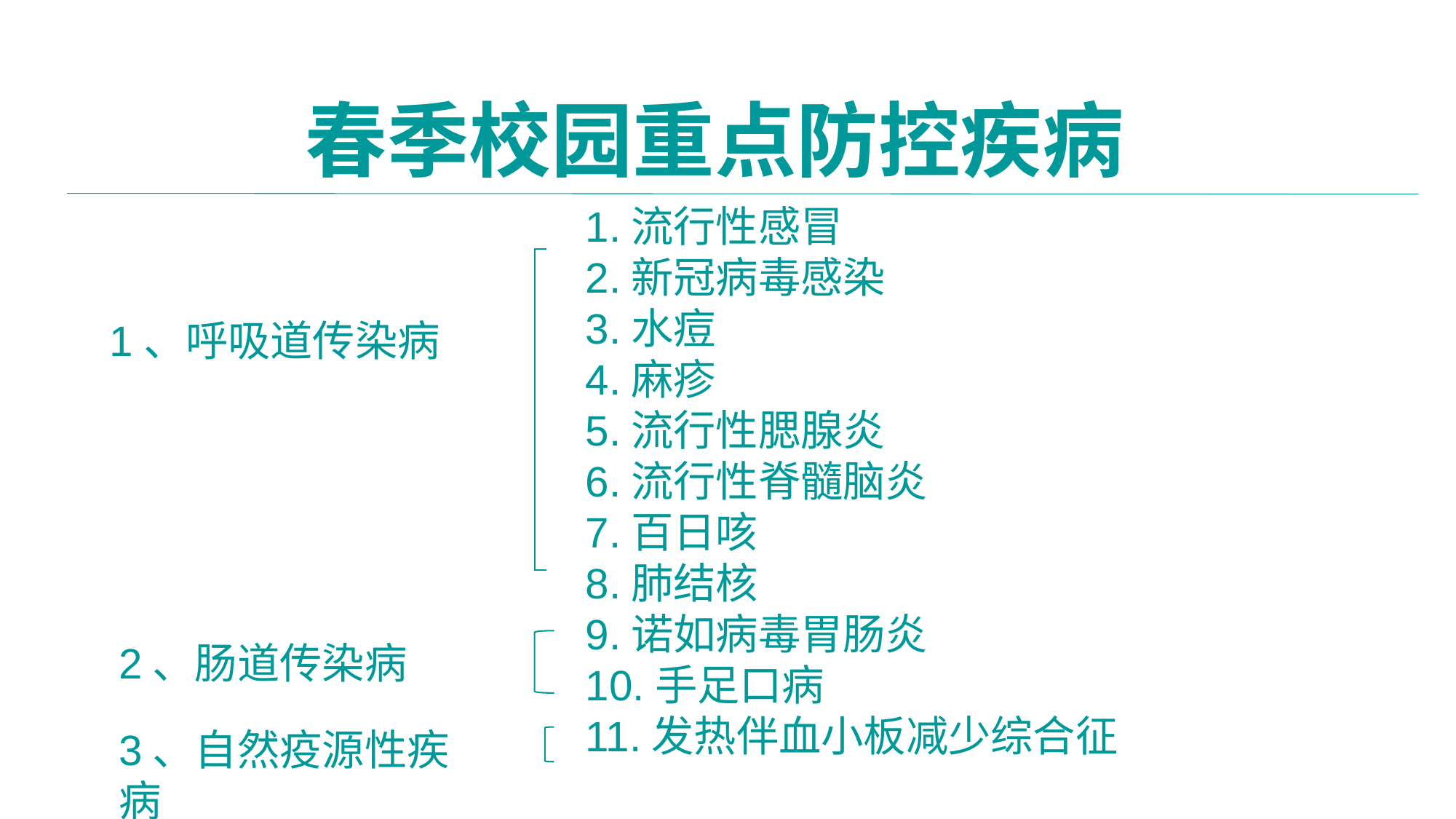

春季校园重点防控疾病
1.流行性感冒
2.新冠病毒感染
3.水痘
4.麻疹
5.流行性腮腺炎
6.流行性脊髓脑炎
7.百日咳
8.肺结核
9.诺如病毒胃肠炎
10.手足口病
11.发热伴血小板减少综合征

1、呼吸道传染病
2、肠道传染病

3、自然疫源性疾病